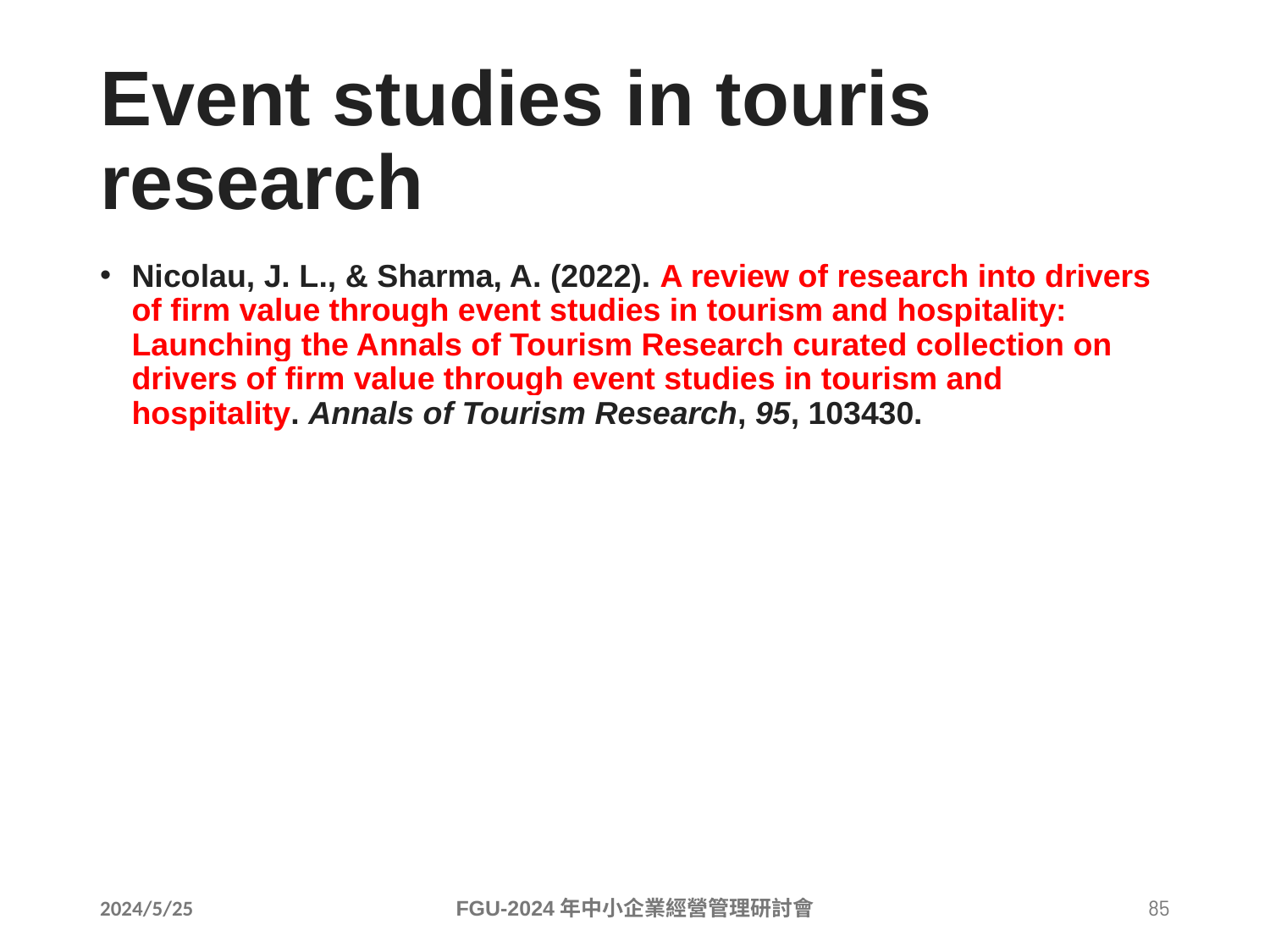

# Event studies in touris research
Nicolau, J. L., & Sharma, A. (2022). A review of research into drivers of firm value through event studies in tourism and hospitality: Launching the Annals of Tourism Research curated collection on drivers of firm value through event studies in tourism and hospitality. Annals of Tourism Research, 95, 103430.
2024/5/25
FGU-2024年中小企業經營管理研討會
85